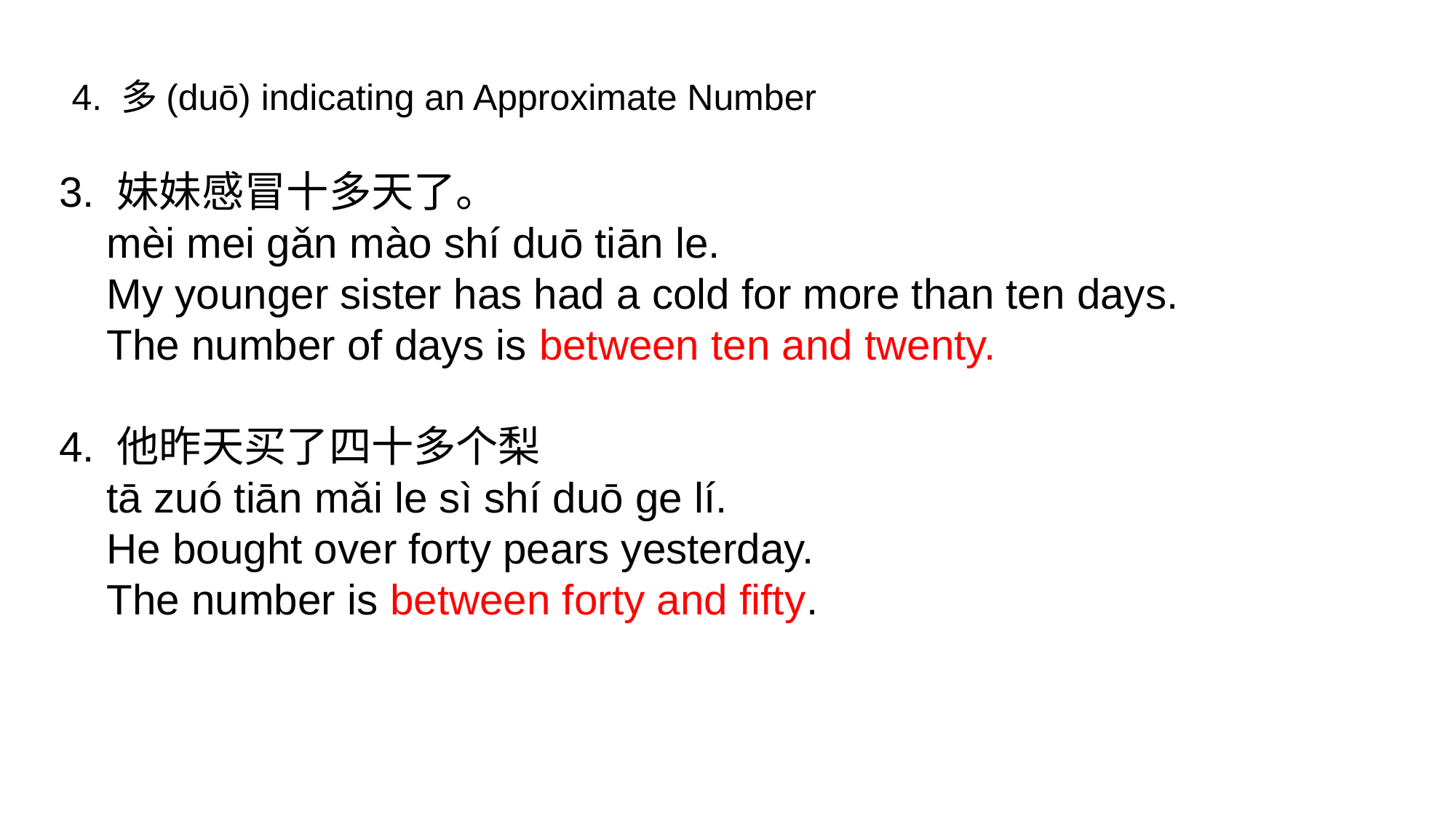

4. 多(duō) indicating an Approximate Number
3. 妹妹感冒十多天了。
    mèi mei gǎn mào shí duō tiān le.
    My younger sister has had a cold for more than ten days.
    The number of days is between ten and twenty.

4. 他昨天买了四十多个梨
    tā zuó tiān mǎi le sì shí duō ge lí.
    He bought over forty pears yesterday.
    The number is between forty and fifty.